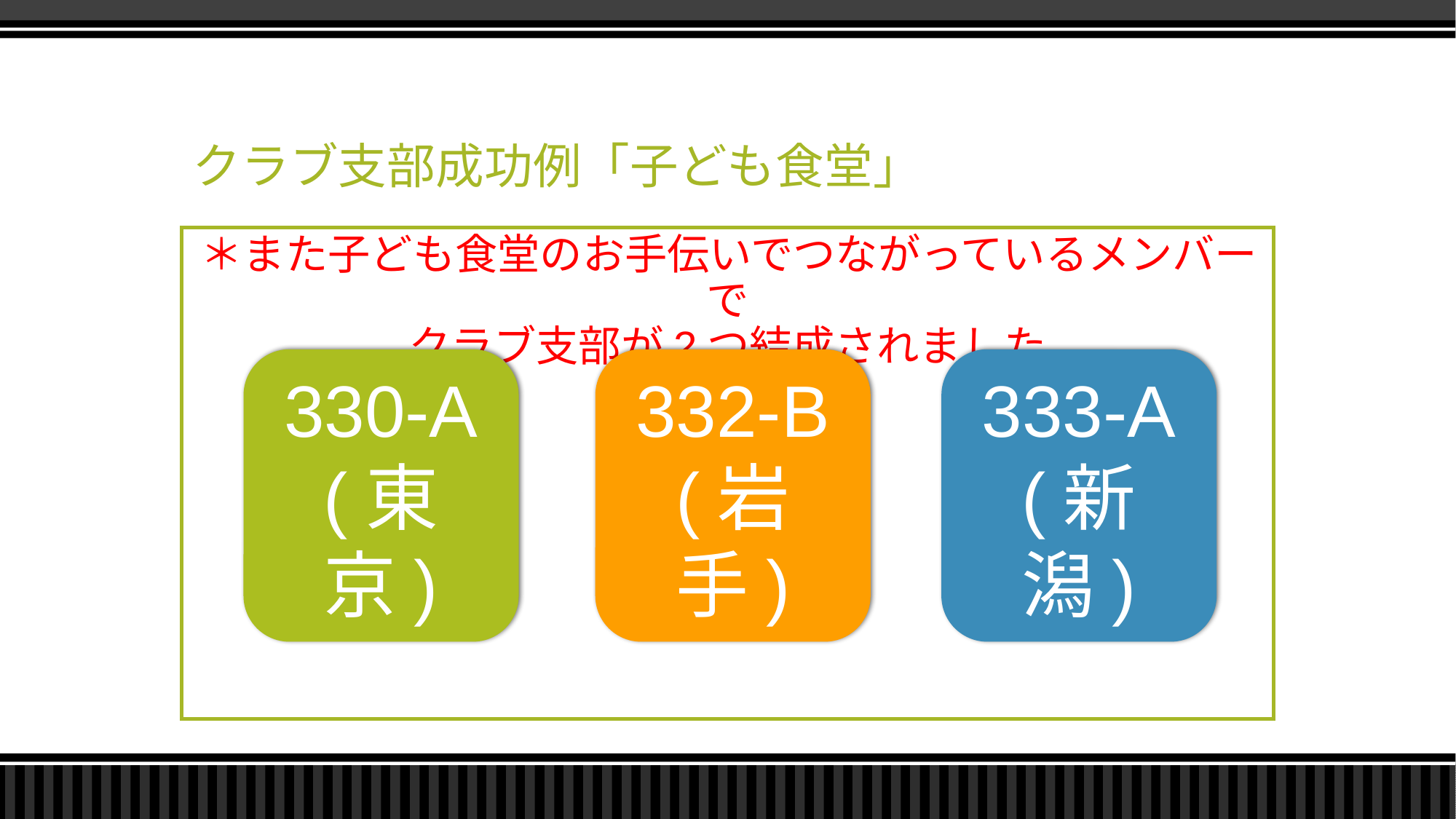

# クラブ支部成功例「子ども食堂」
＊また子ども食堂のお手伝いでつながっているメンバーで
クラブ支部が2つ結成されました
330-A
(東京)
332-B
(岩手)
333-A
(新潟)